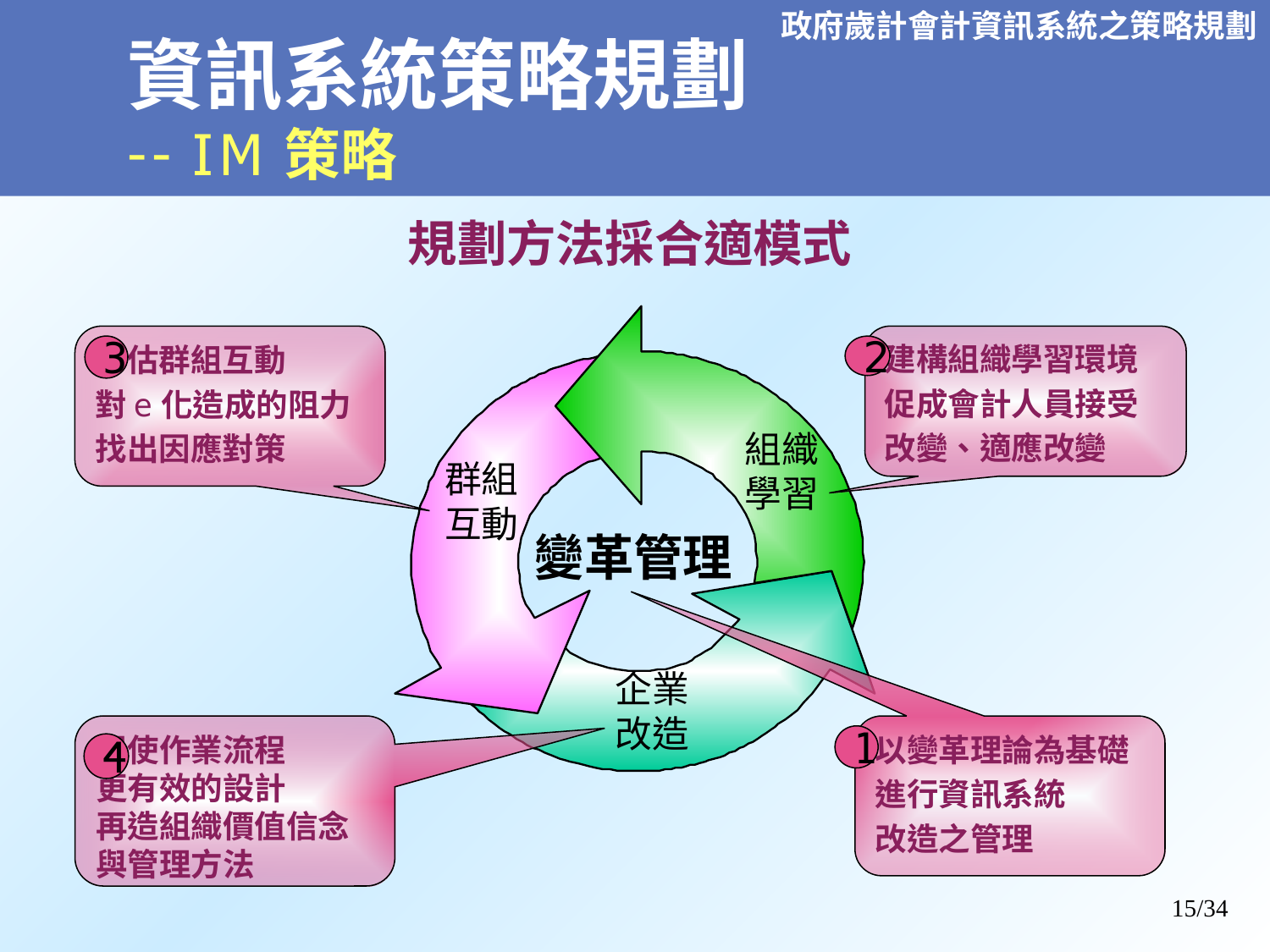

# 資訊系統策略規劃 -- IM策略
規劃方法採合適模式

組織
學習
群組
互動

變革管理

企業
改造
評估群組互動
對e化造成的阻力
找出因應對策
3
建構組織學習環境
促成會計人員接受
改變、適應改變
2
促使作業流程
更有效的設計
再造組織價值信念
與管理方法
4
以變革理論為基礎
進行資訊系統
改造之管理
1
15/34